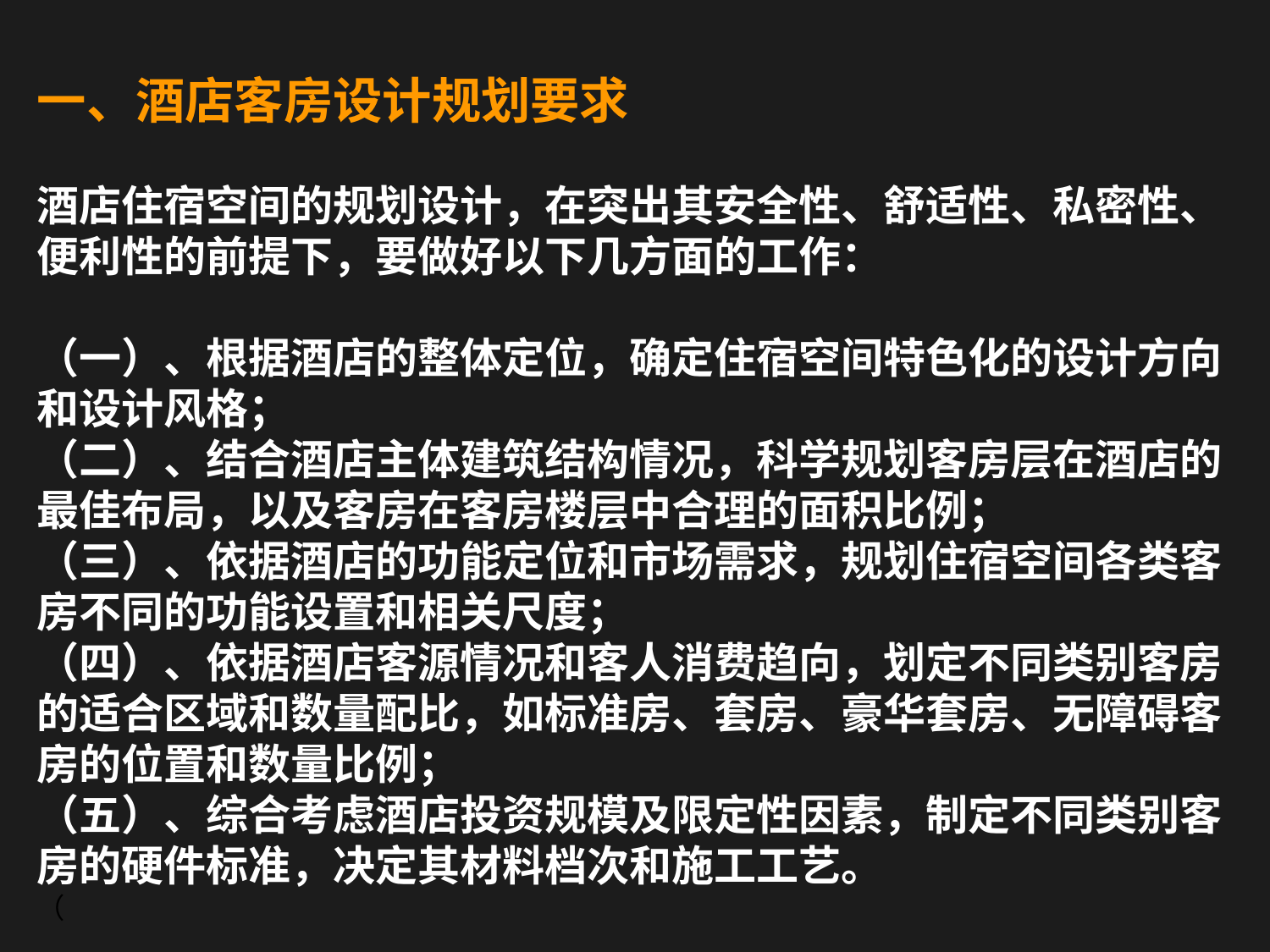

# 一、酒店客房设计规划要求
酒店住宿空间的规划设计，在突出其安全性、舒适性、私密性、便利性的前提下，要做好以下几方面的工作：

（一）、根据酒店的整体定位，确定住宿空间特色化的设计方向和设计风格；
（二）、结合酒店主体建筑结构情况，科学规划客房层在酒店的最佳布局，以及客房在客房楼层中合理的面积比例；
（三）、依据酒店的功能定位和市场需求，规划住宿空间各类客房不同的功能设置和相关尺度；
（四）、依据酒店客源情况和客人消费趋向，划定不同类别客房的适合区域和数量配比，如标准房、套房、豪华套房、无障碍客房的位置和数量比例；
（五）、综合考虑酒店投资规模及限定性因素，制定不同类别客房的硬件标准，决定其材料档次和施工工艺。
（
226